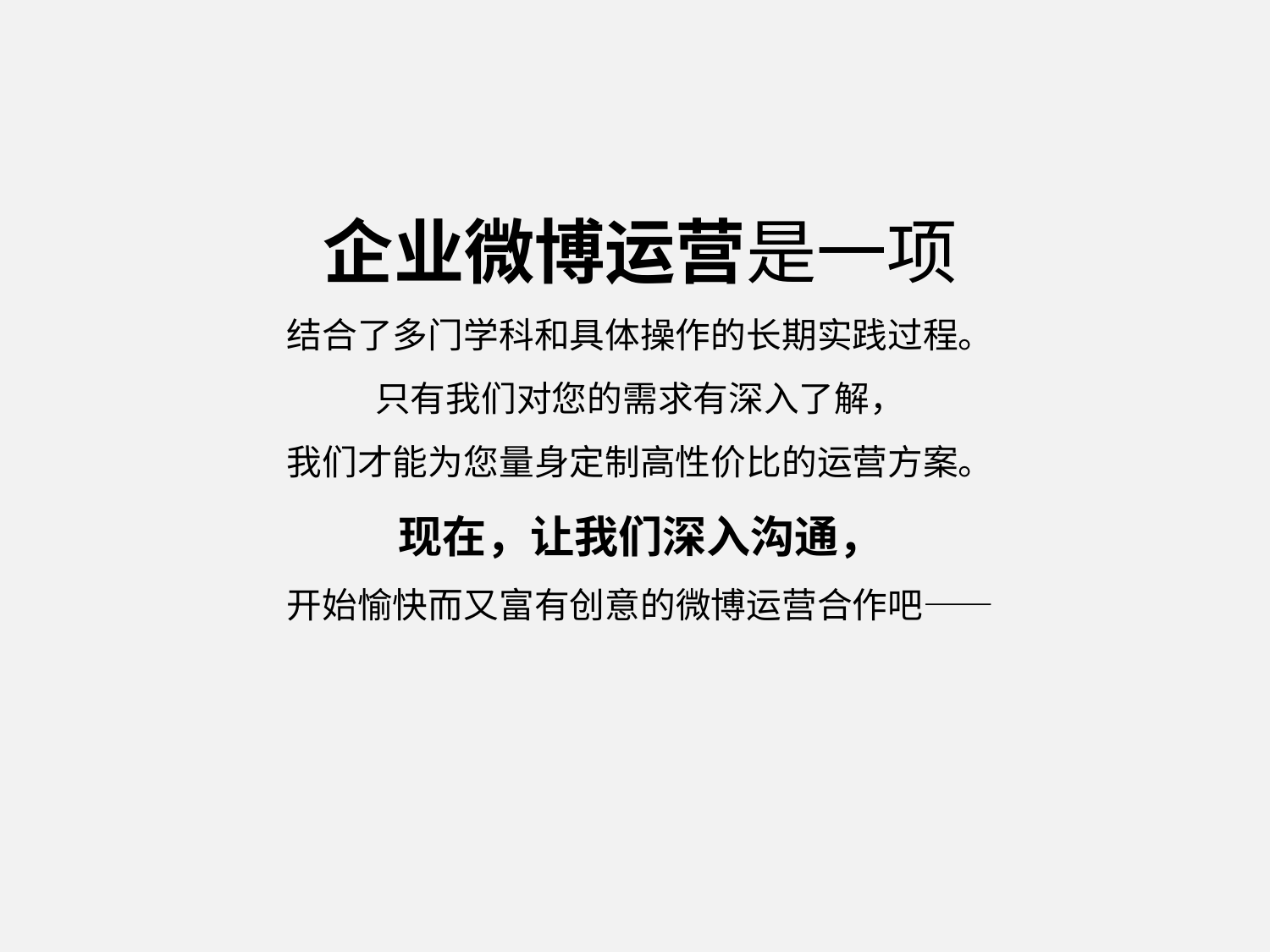

企业微博运营是一项
结合了多门学科和具体操作的长期实践过程。
只有我们对您的需求有深入了解，
我们才能为您量身定制高性价比的运营方案。
现在，让我们深入沟通，
开始愉快而又富有创意的微博运营合作吧——